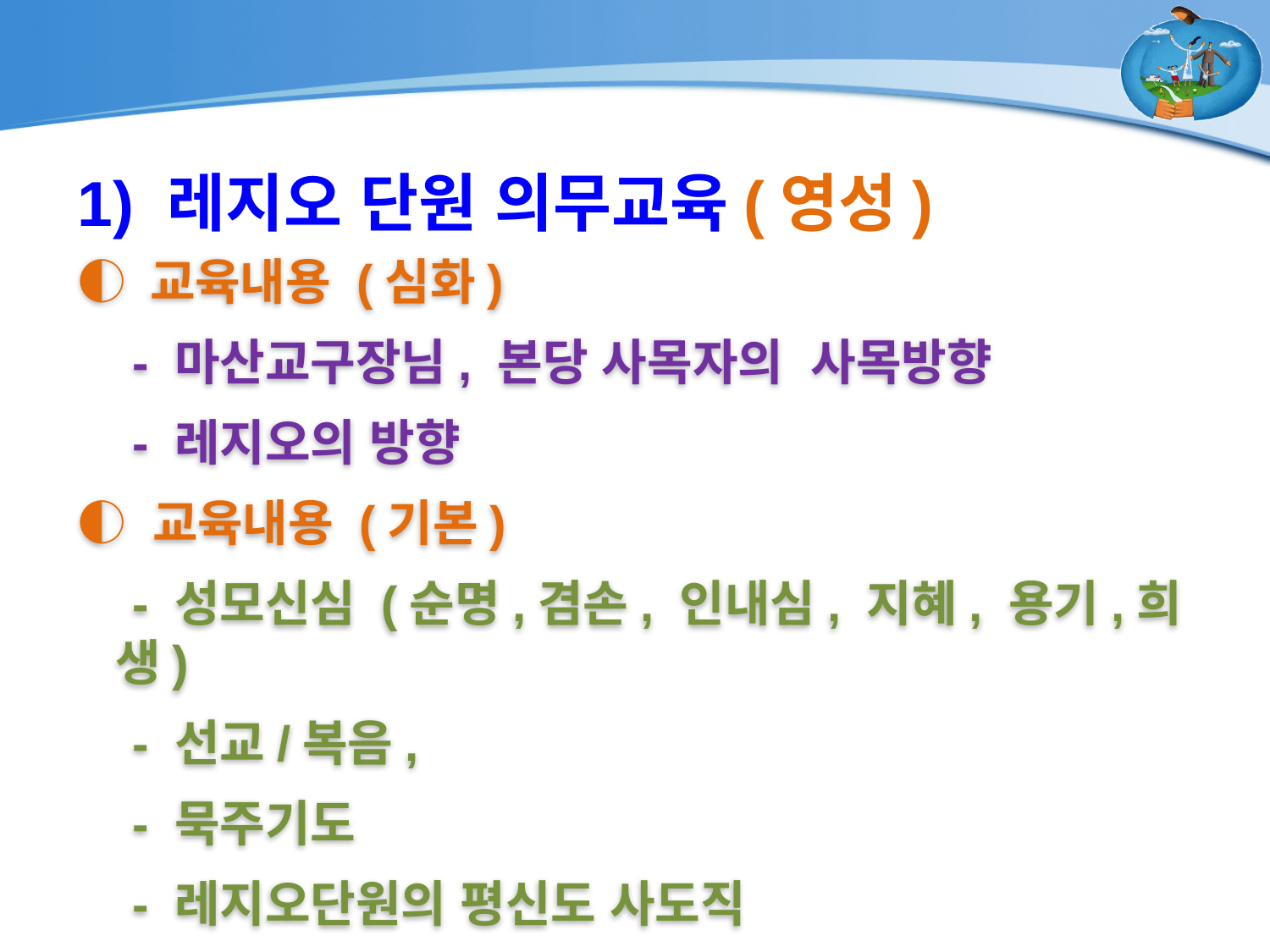

1) 레지오 단원 의무교육(영성)
◐ 교육내용 (심화)
    - 마산교구장님, 본당 사목자의  사목방향
    - 레지오의 방향
◐ 교육내용 (기본)
    - 성모신심 (순명,겸손, 인내심, 지혜, 용기,희생)
    - 선교/복음,
    - 묵주기도
    - 레지오단원의 평신도 사도직